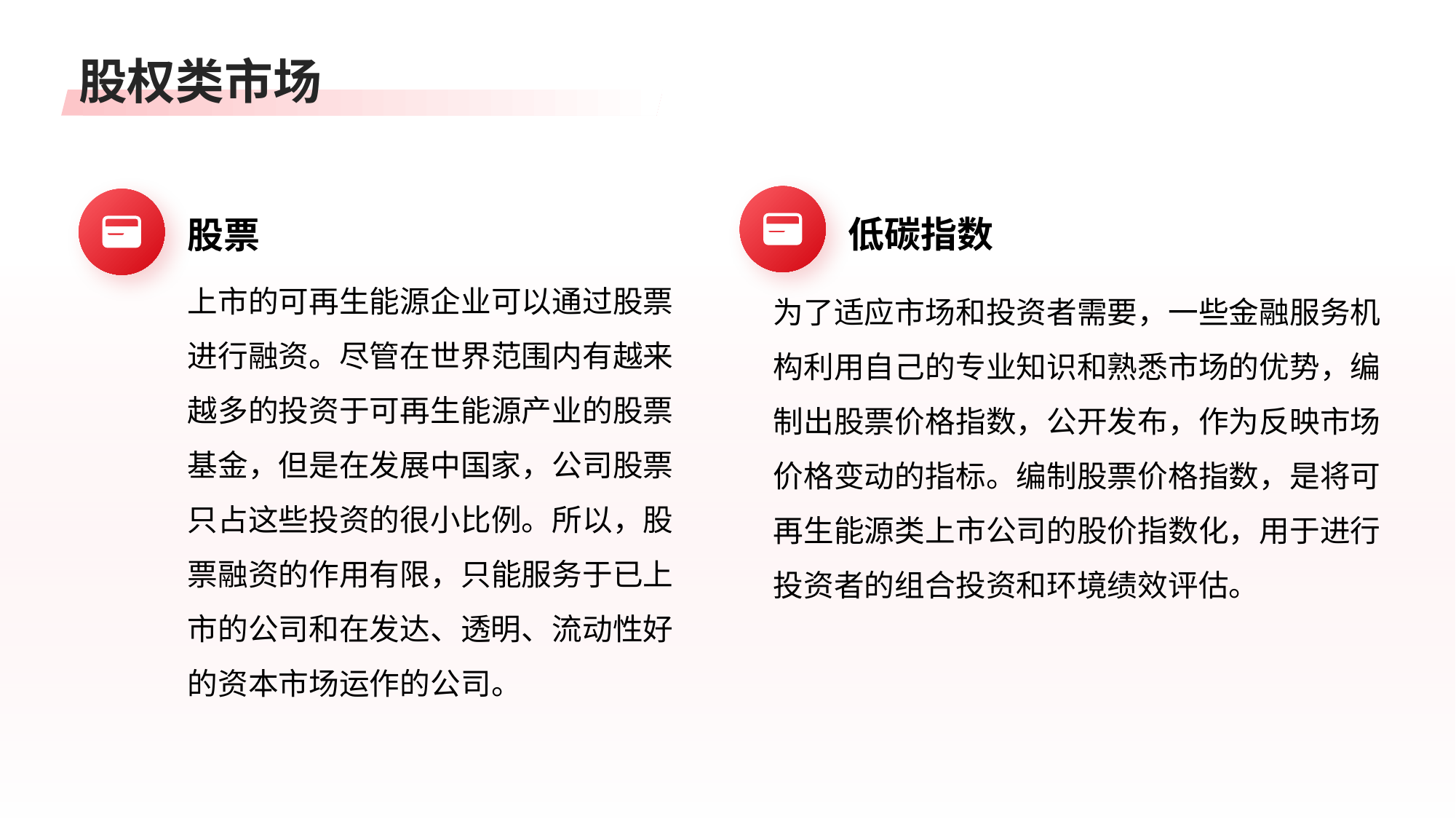

股权类市场

低碳指数
股票

上市的可再生能源企业可以通过股票进行融资。尽管在世界范围内有越来越多的投资于可再生能源产业的股票基金，但是在发展中国家，公司股票只占这些投资的很小比例。所以，股票融资的作用有限，只能服务于已上市的公司和在发达、透明、流动性好的资本市场运作的公司。

为了适应市场和投资者需要，一些金融服务机构利用自己的专业知识和熟悉市场的优势，编制出股票价格指数，公开发布，作为反映市场价格变动的指标。编制股票价格指数，是将可再生能源类上市公司的股价指数化，用于进行投资者的组合投资和环境绩效评估。